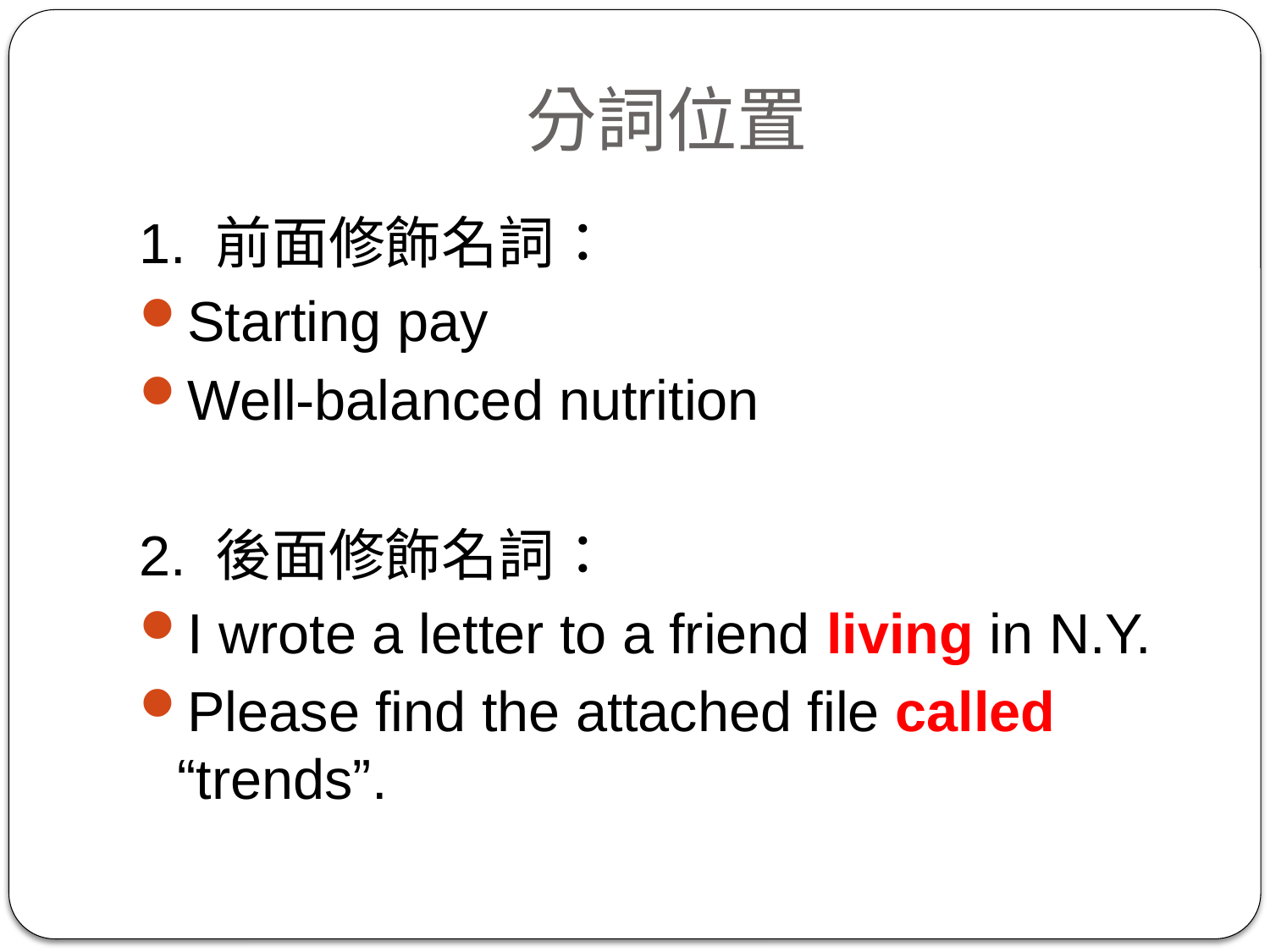

# 分詞位置
1. 前面修飾名詞：
Starting pay
Well-balanced nutrition

2. 後面修飾名詞：
I wrote a letter to a friend living in N.Y.
Please find the attached file called “trends”.